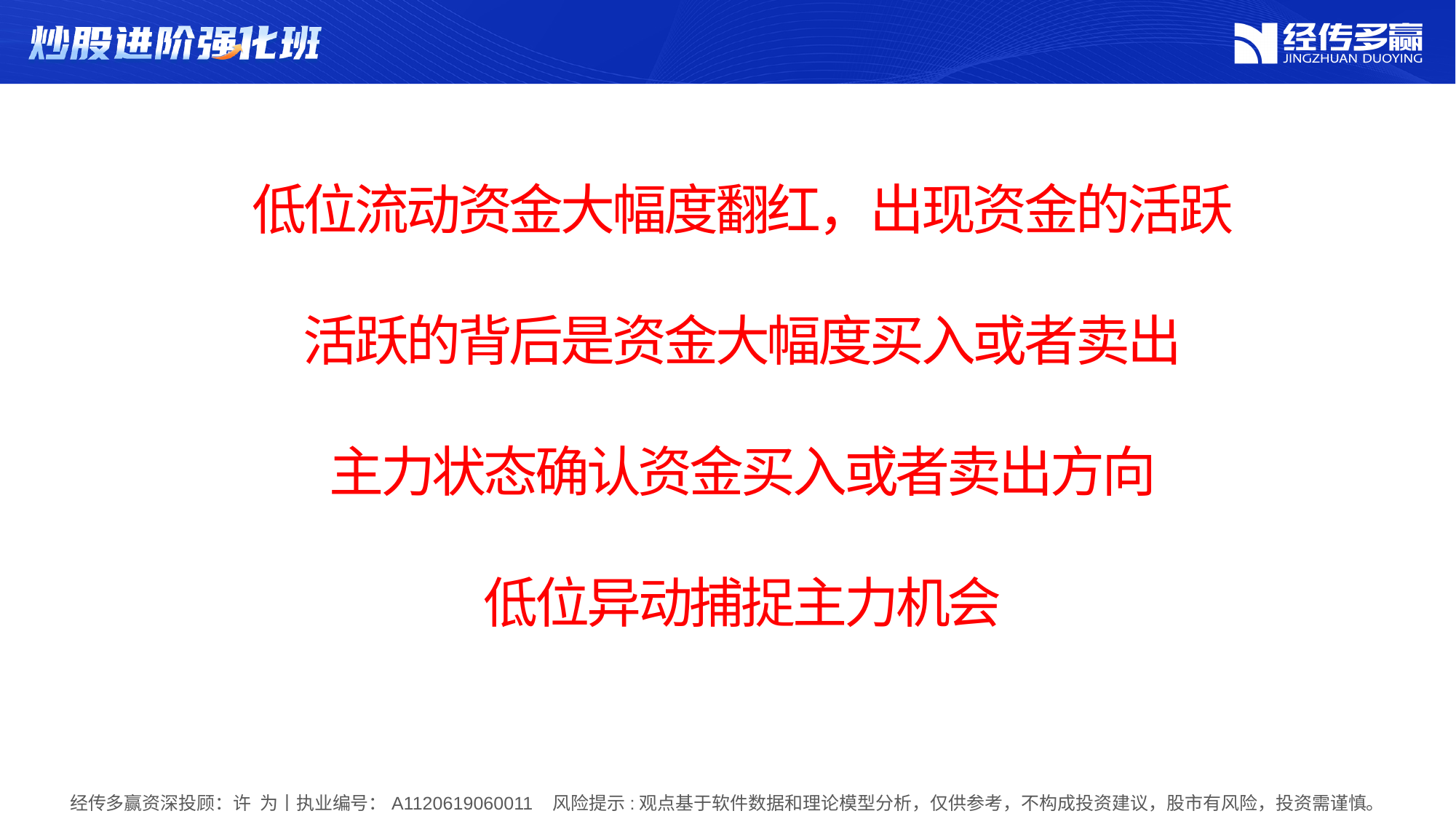

低位流动资金大幅度翻红，出现资金的活跃

活跃的背后是资金大幅度买入或者卖出

主力状态确认资金买入或者卖出方向

低位异动捕捉主力机会